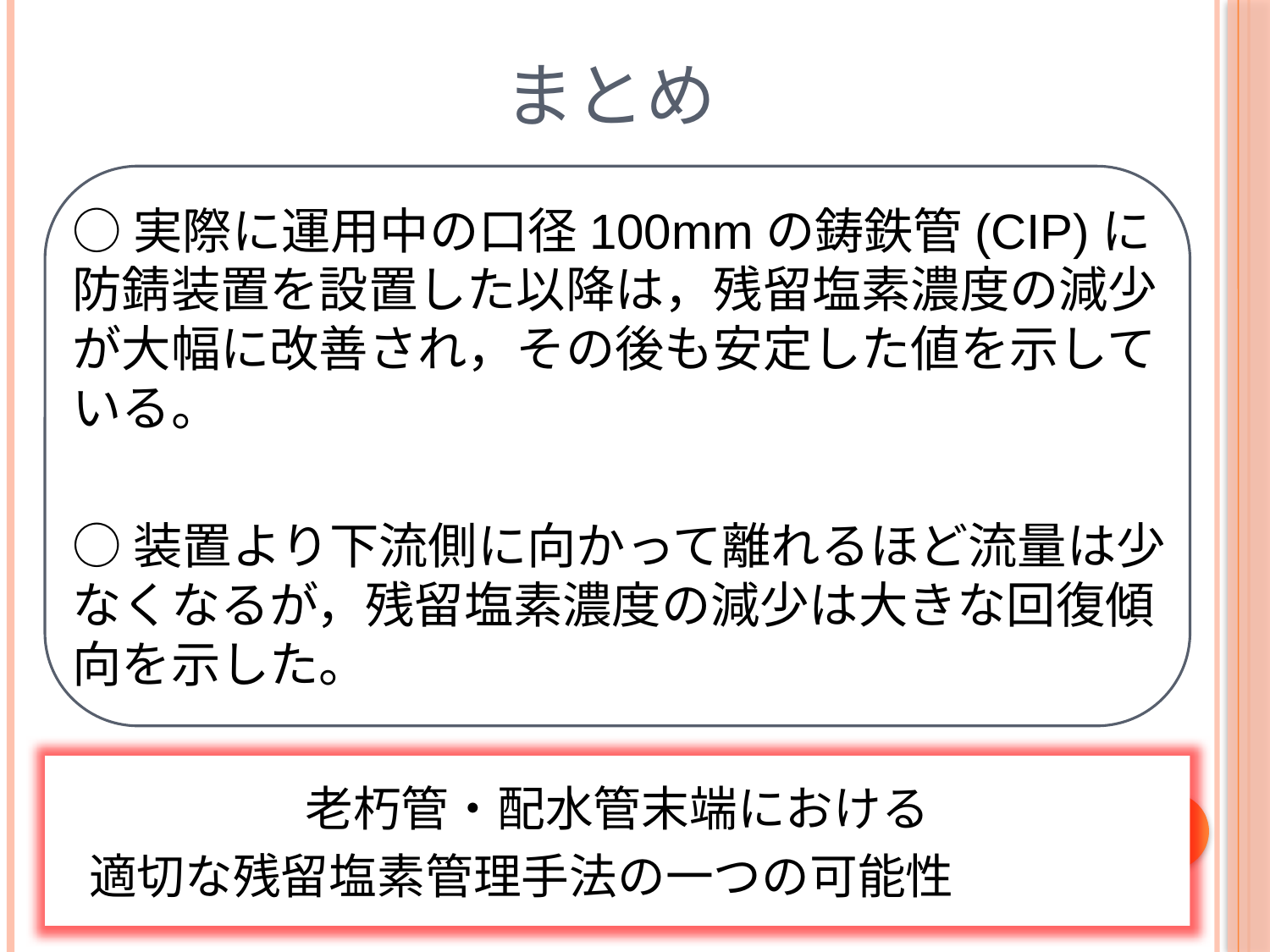

まとめ
○実際に運用中の口径100mmの鋳鉄管(CIP)に防錆装置を設置した以降は，残留塩素濃度の減少が大幅に改善され，その後も安定した値を示している。

○装置より下流側に向かって離れるほど流量は少なくなるが，残留塩素濃度の減少は大きな回復傾向を示した。

老朽管・配水管末端における
適切な残留塩素管理手法の一つの可能性